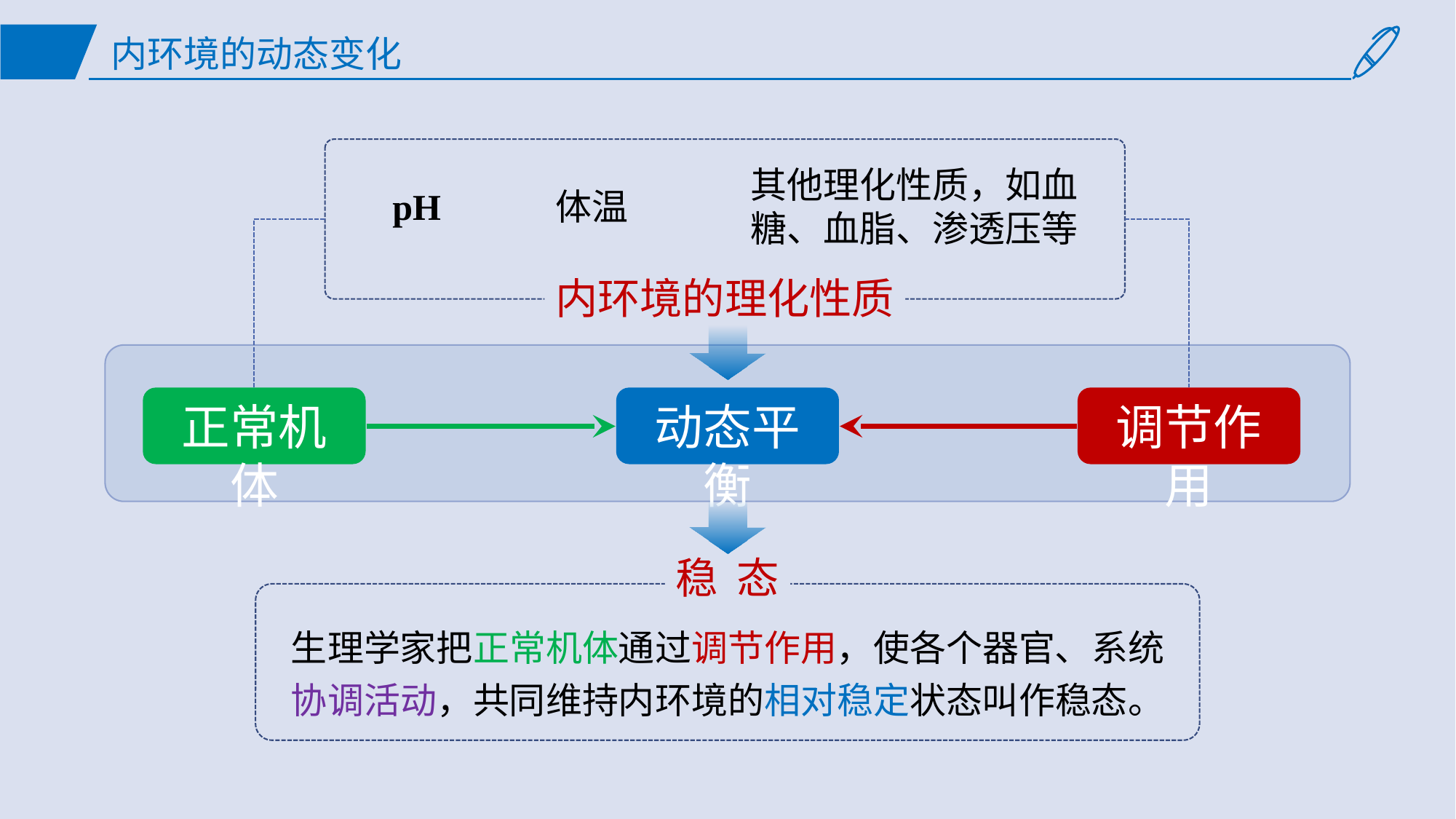

# 内环境的动态变化

其他理化性质，如血糖、血脂、渗透压等
pH
体温
内环境的理化性质

正常机体
动态平衡
调节作用

稳  态

生理学家把正常机体通过调节作用，使各个器官、系统协调活动，共同维持内环境的相对稳定状态叫作稳态。